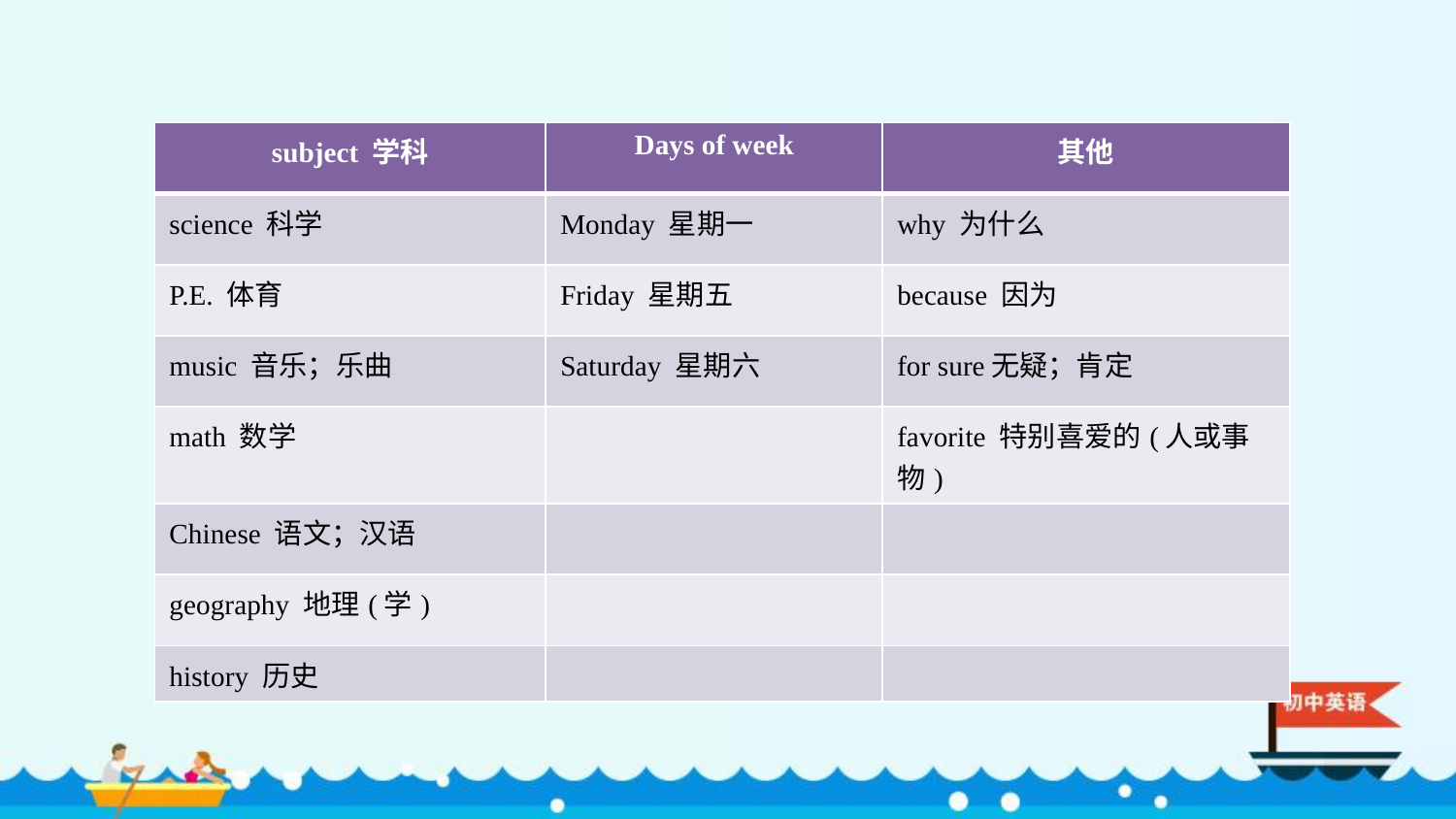

| subject 学科 | Days of week | 其他 |
| --- | --- | --- |
| science 科学 | Monday 星期一 | why 为什么 |
| P.E. 体育 | Friday 星期五 | because 因为 |
| music 音乐；乐曲 | Saturday 星期六 | for sure无疑；肯定 |
| math 数学 |  | favorite 特别喜爱的(人或事物) |
| Chinese 语文；汉语 |  |  |
| geography 地理(学) |  |  |
| history 历史 |  |  |